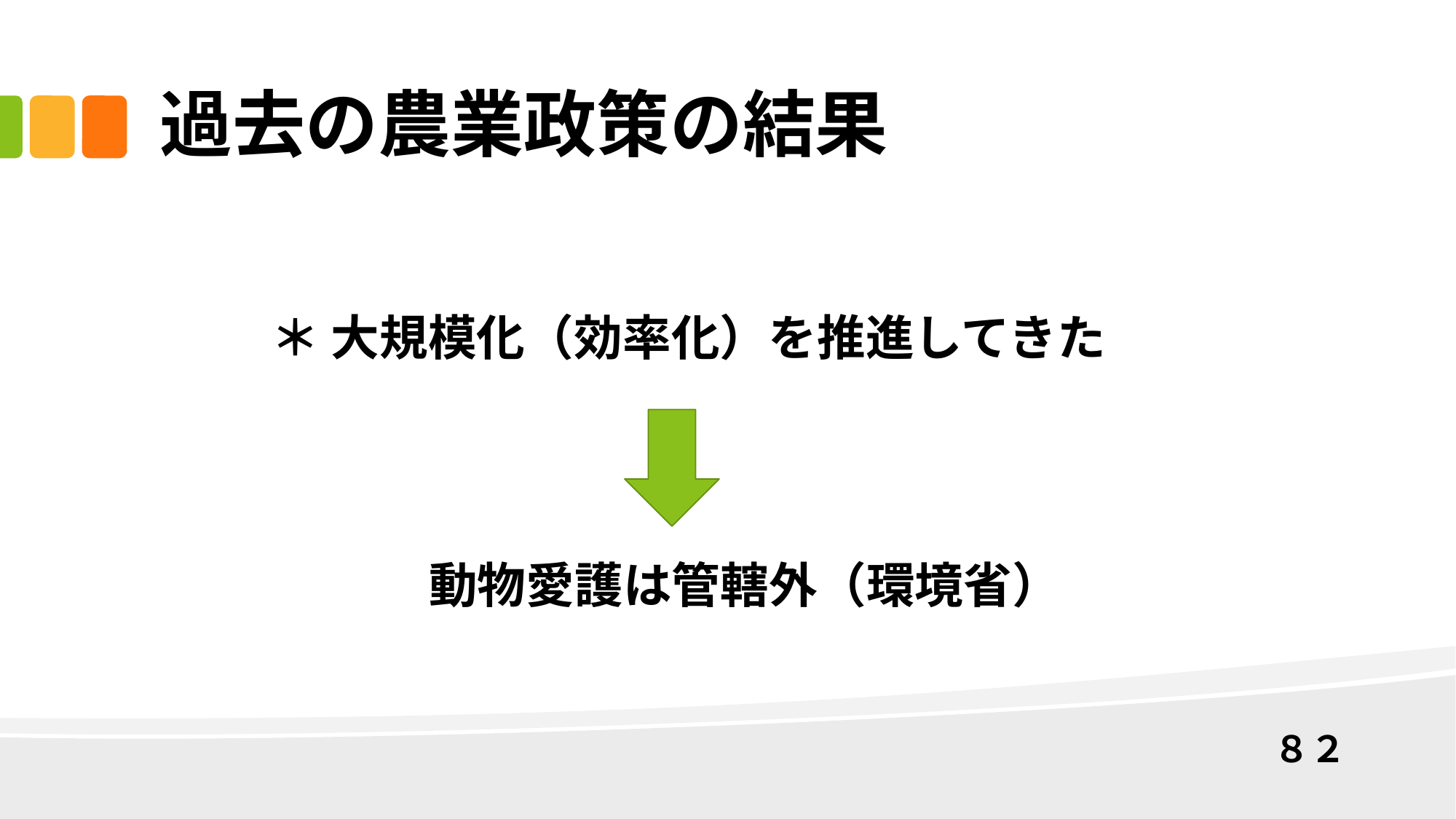

# 過去の農業政策の結果
＊ 大規模化（効率化）を推進してきた

動物愛護は管轄外（環境省）
８２